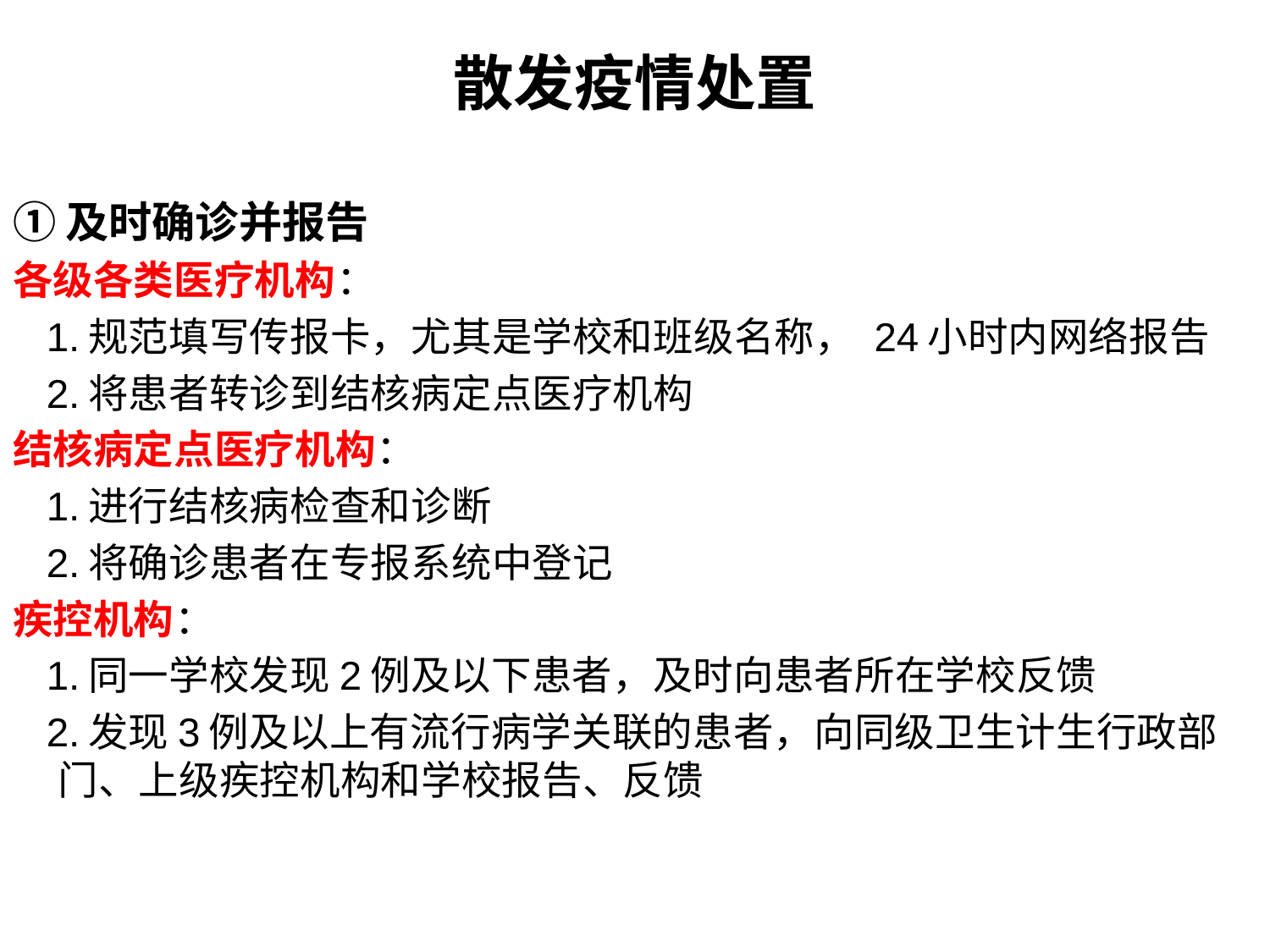

# 散发疫情处置
①及时确诊并报告
各级各类医疗机构：
   1.规范填写传报卡，尤其是学校和班级名称， 24小时内网络报告
   2.将患者转诊到结核病定点医疗机构
结核病定点医疗机构：
   1.进行结核病检查和诊断
   2.将确诊患者在专报系统中登记
疾控机构：
   1.同一学校发现2例及以下患者，及时向患者所在学校反馈
   2.发现3例及以上有流行病学关联的患者，向同级卫生计生行政部门、上级疾控机构和学校报告、反馈